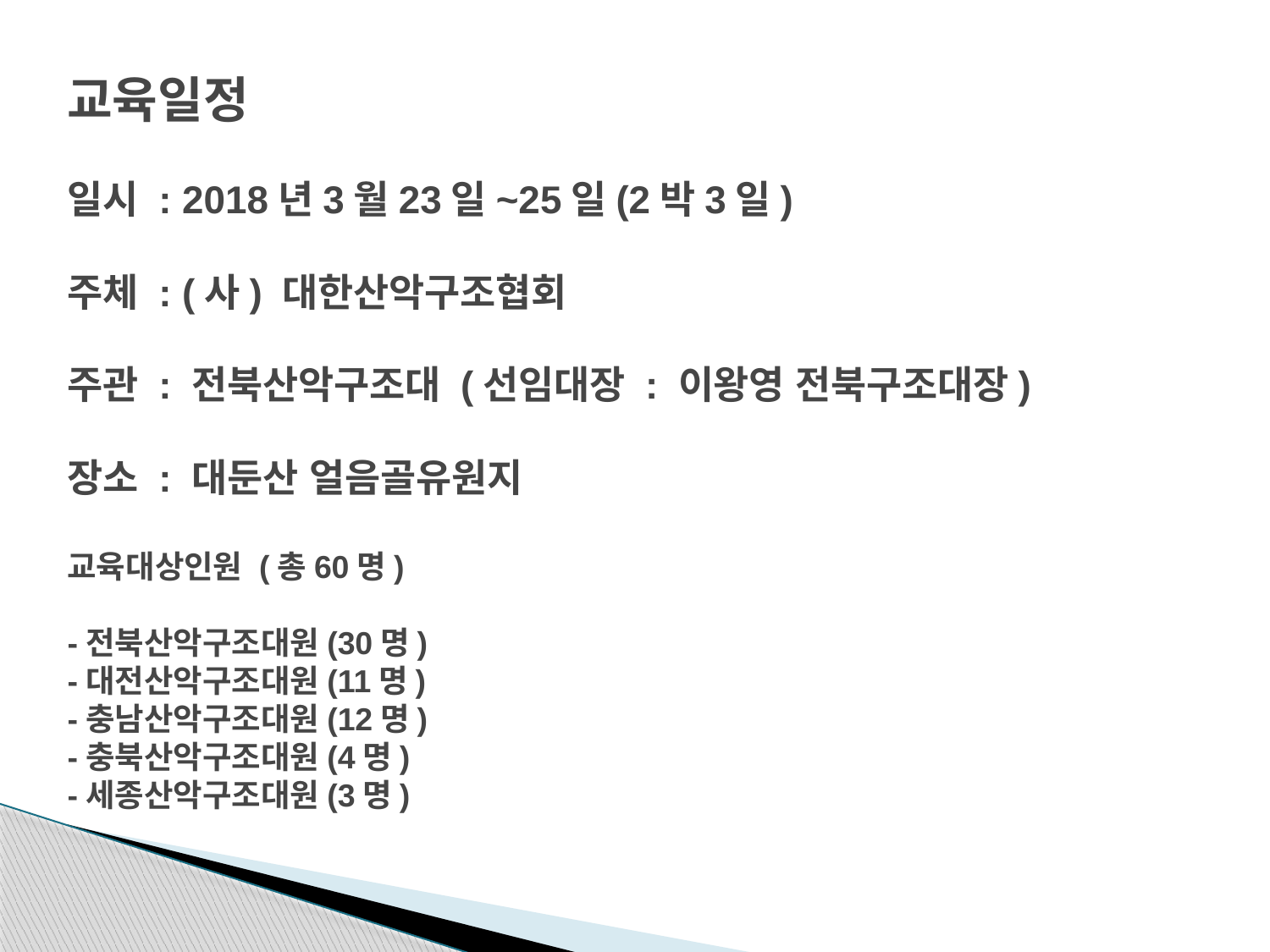

# 교육일정 일시 : 2018년3월23일~25일(2박3일) 주체 : (사) 대한산악구조협회 주관 : 전북산악구조대 (선임대장 : 이왕영 전북구조대장) 장소 : 대둔산 얼음골유원지 교육대상인원 (총60명) -전북산악구조대원(30명) -대전산악구조대원(11명) -충남산악구조대원(12명) -충북산악구조대원(4명) -세종산악구조대원(3명)